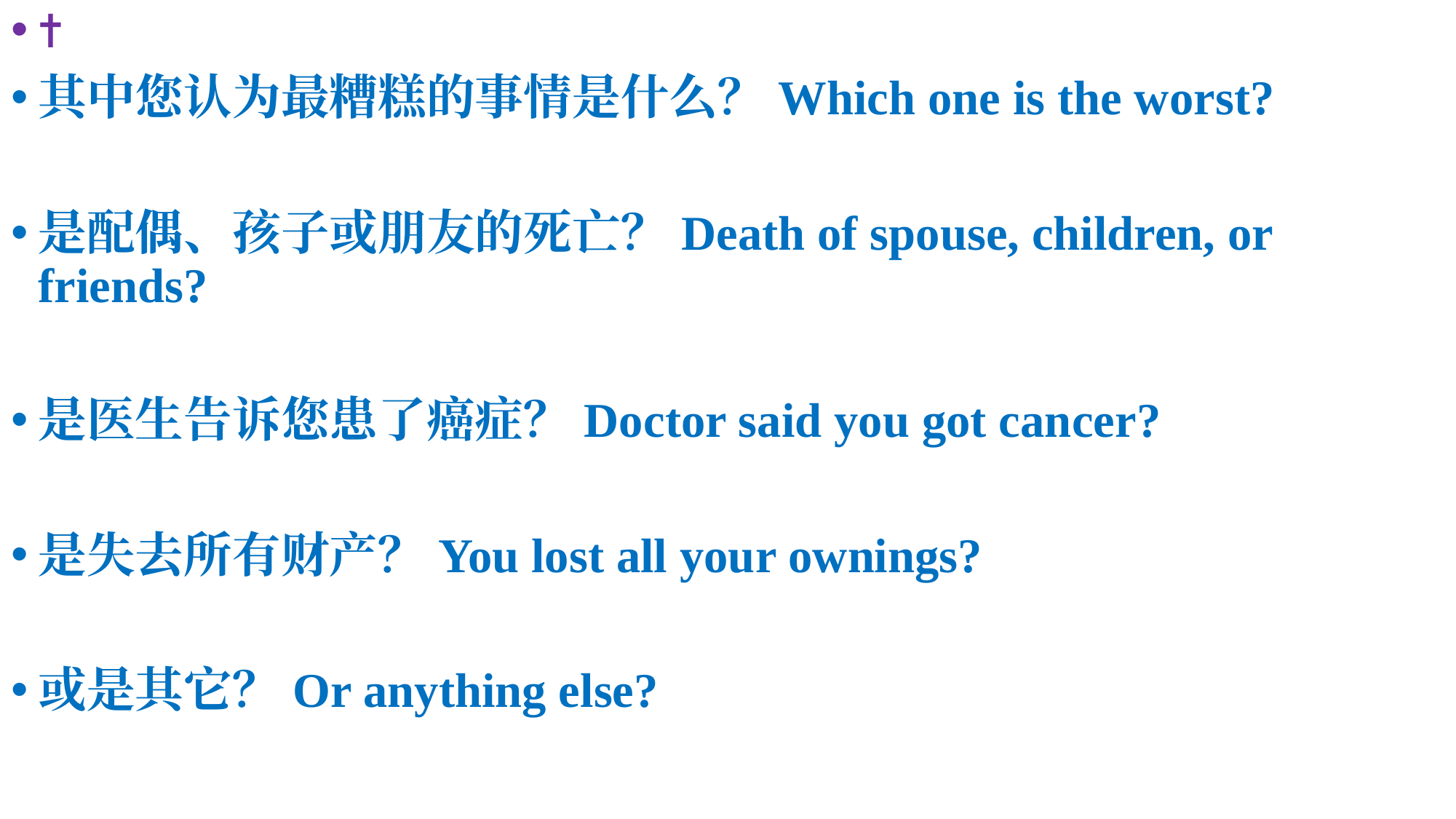

✝️
其中您认为最糟糕的事情是什么？Which one is the worst?

是配偶、孩子或朋友的死亡？Death of spouse, children, or friends?

是医生告诉您患了癌症？Doctor said you got cancer?

是失去所有财产？You lost all your ownings?

或是其它？Or anything else?